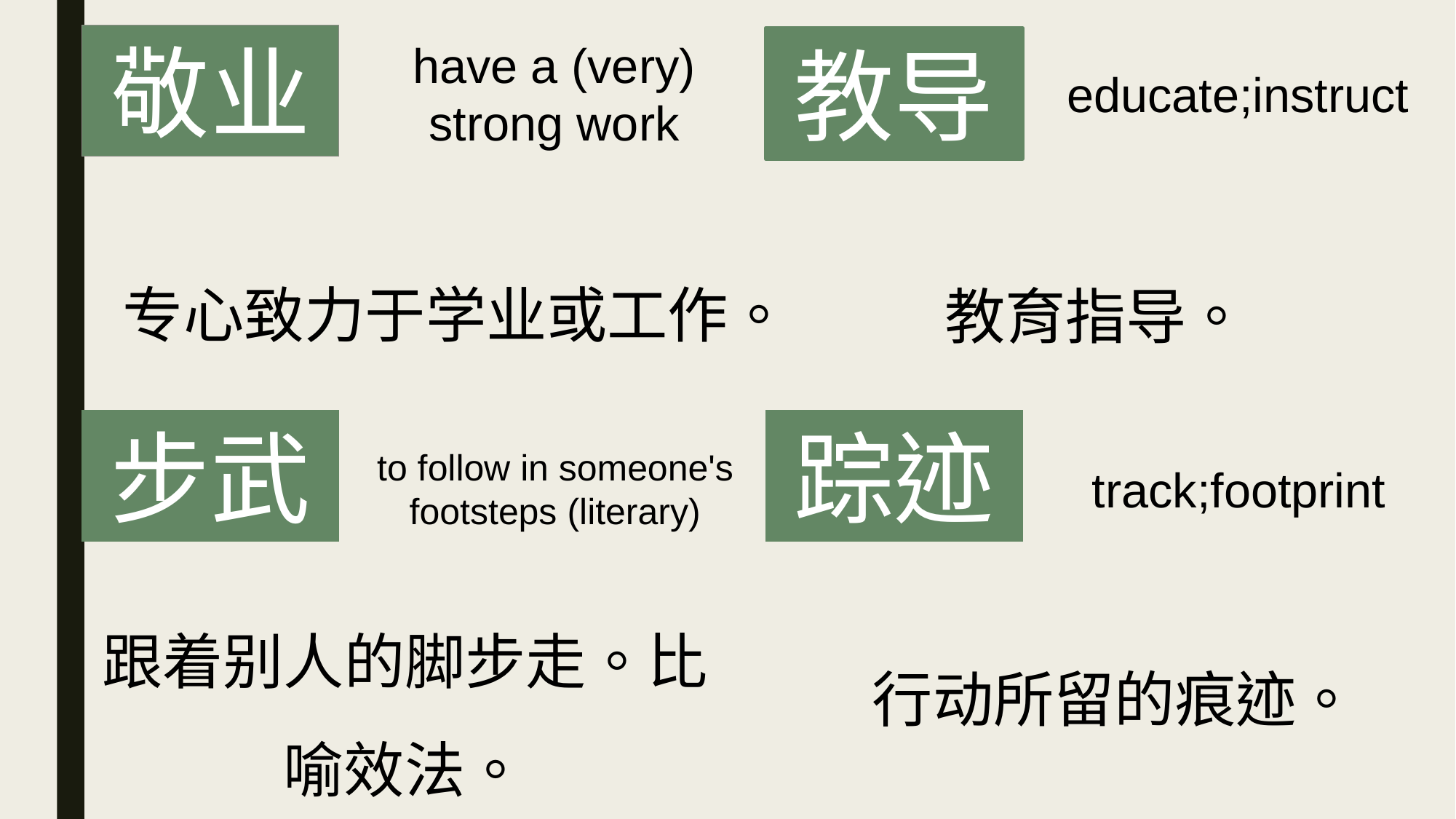

敬业
教导
have a (very) strong work
educate;instruct
专心致力于学业或工作。
教育指导。
步武
踪迹
to follow in someone's footsteps (literary)
track;footprint
跟着别人的脚步走。比喻效法。
行动所留的痕迹。